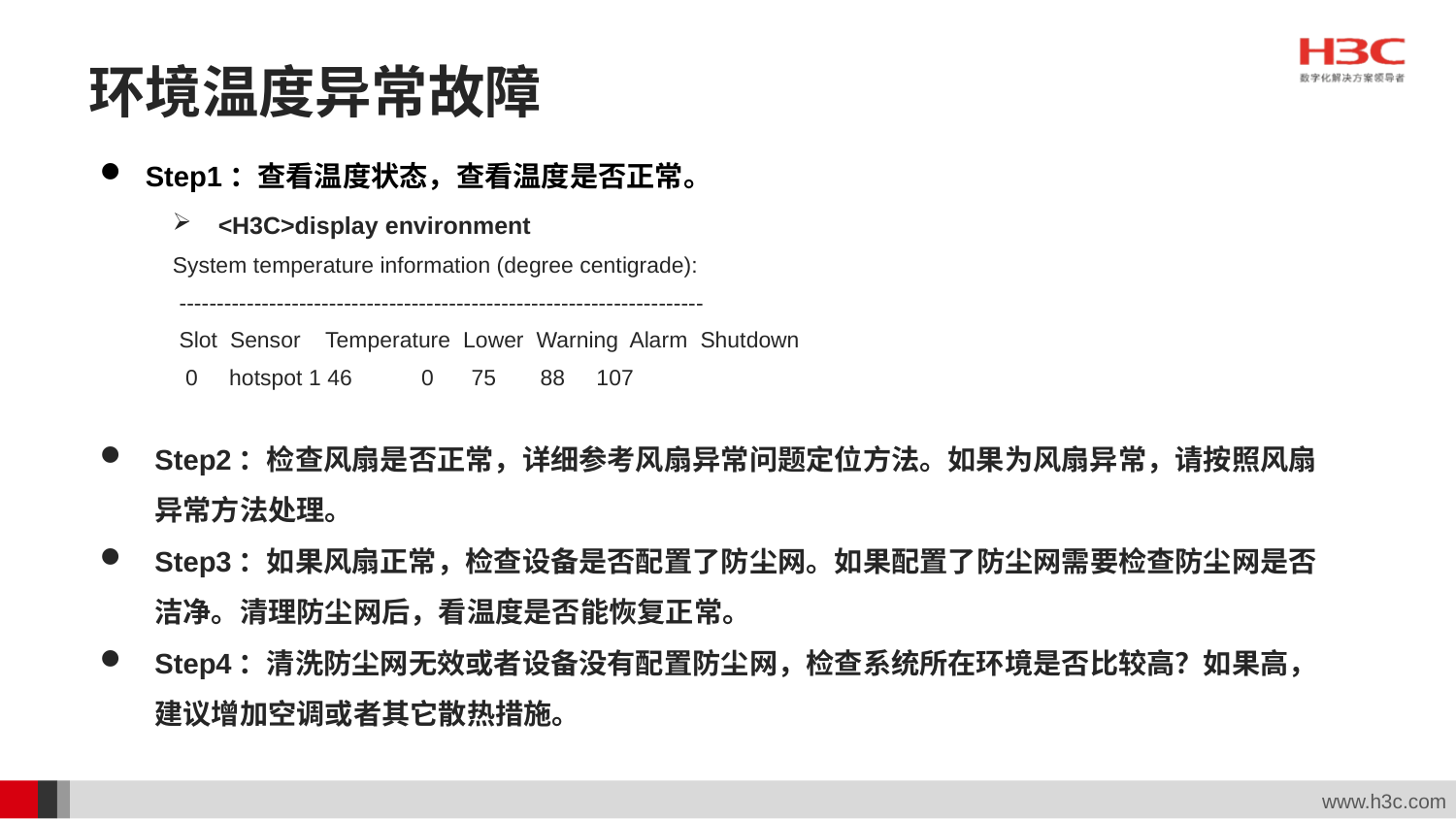

# 环境温度异常故障
Step1：查看温度状态，查看温度是否正常。
<H3C>display environment
System temperature information (degree centigrade):
 ----------------------------------------------------------------------
 Slot  Sensor    Temperature  Lower  Warning  Alarm  Shutdown
  0     hotspot 1 46           0      75       88     107

Step2：检查风扇是否正常，详细参考风扇异常问题定位方法。如果为风扇异常，请按照风扇异常方法处理。
Step3：如果风扇正常，检查设备是否配置了防尘网。如果配置了防尘网需要检查防尘网是否洁净。清理防尘网后，看温度是否能恢复正常。
Step4：清洗防尘网无效或者设备没有配置防尘网，检查系统所在环境是否比较高？如果高，建议增加空调或者其它散热措施。